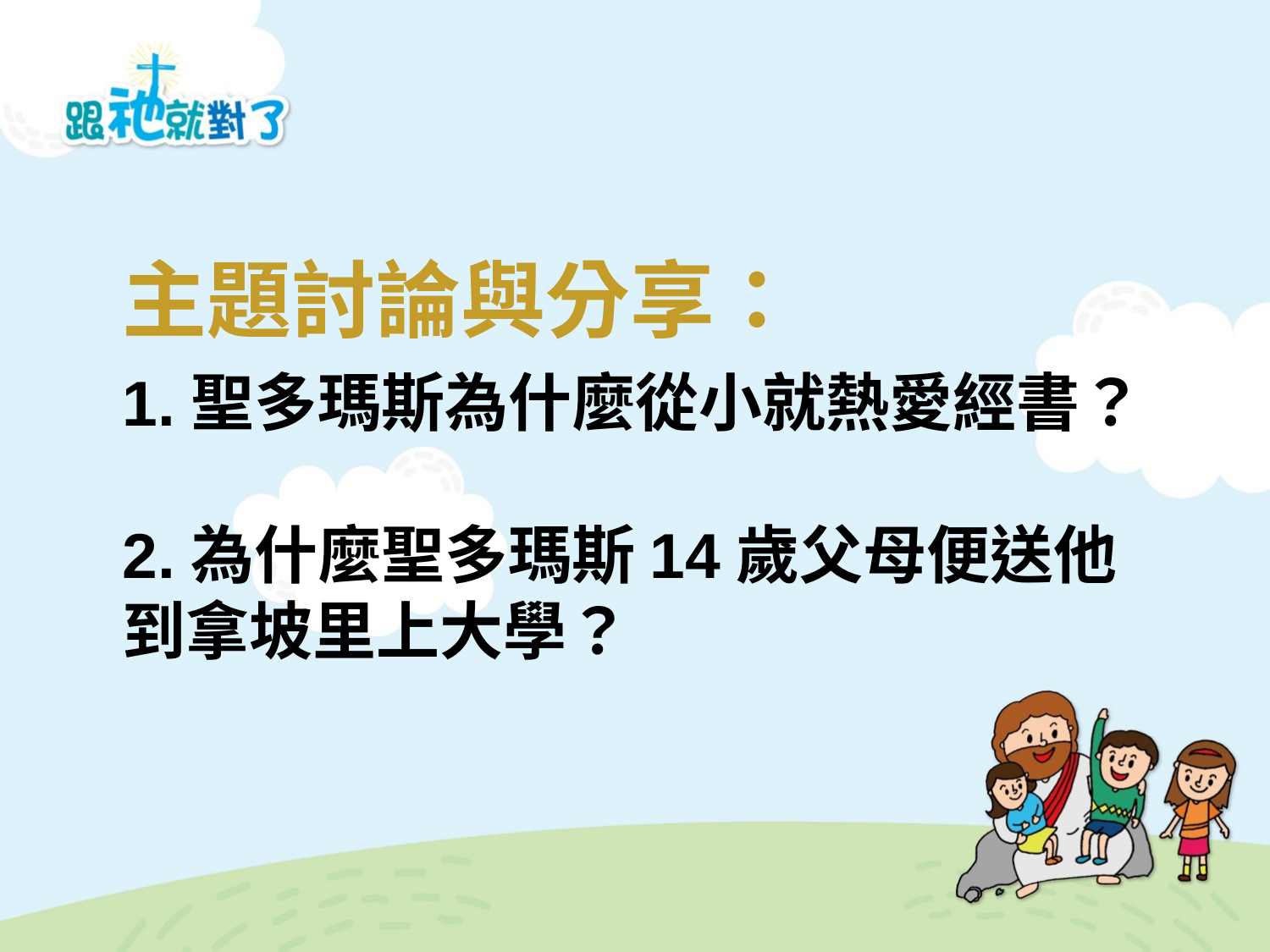

主題討論與分享：
1.聖多瑪斯為什麼從小就熱愛經書？

2.為什麼聖多瑪斯14歲父母便送他到拿坡里上大學？